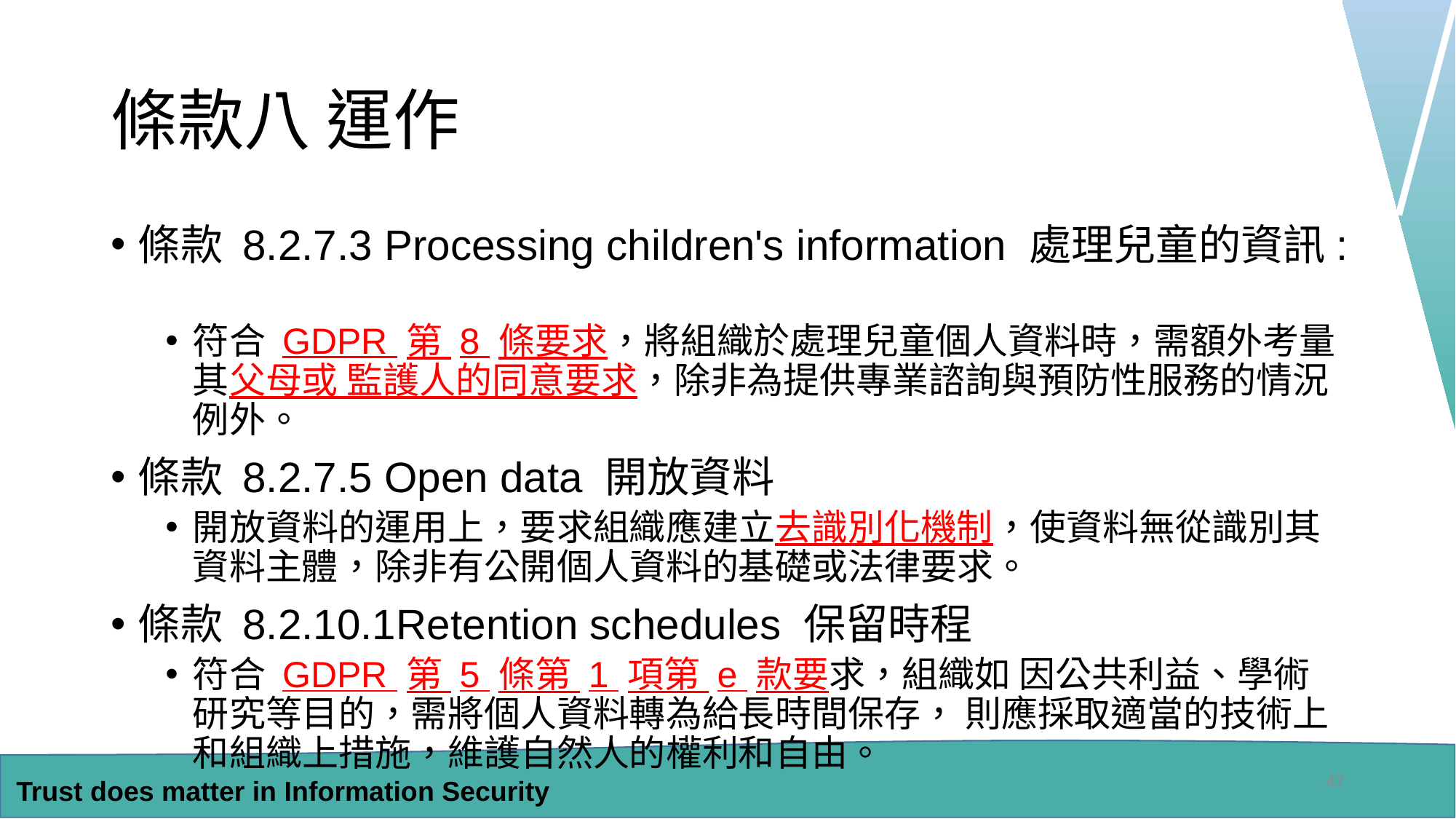

# 條款八 運作
條款 8.2.7.3 Processing children's information 處理兒童的資訊:
符合 GDPR 第 8 條要求，將組織於處理兒童個人資料時，需額外考量其父母或 監護人的同意要求，除非為提供專業諮詢與預防性服務的情況 例外。
條款 8.2.7.5 Open data 開放資料
開放資料的運用上，要求組織應建立去識別化機制，使資料無從識別其資料主體，除非有公開個人資料的基礎或法律要求。
條款 8.2.10.1Retention schedules 保留時程
符合 GDPR 第 5 條第 1 項第 e 款要求，組織如 因公共利益、學術研究等目的，需將個人資料轉為給長時間保存， 則應採取適當的技術上和組織上措施，維護自然人的權利和自由。
47